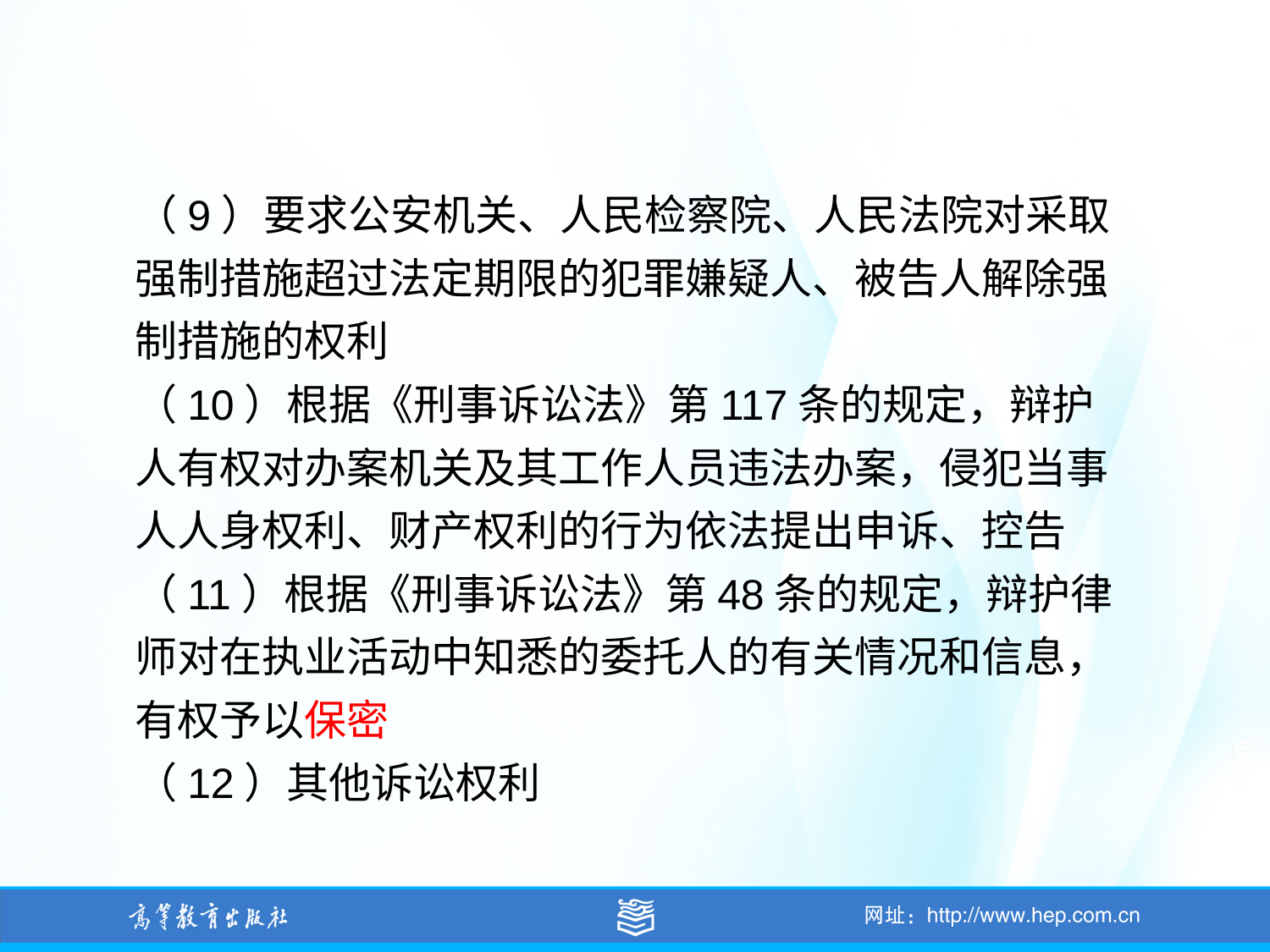

（9）要求公安机关、人民检察院、人民法院对采取强制措施超过法定期限的犯罪嫌疑人、被告人解除强制措施的权利
（10）根据《刑事诉讼法》第117条的规定，辩护人有权对办案机关及其工作人员违法办案，侵犯当事人人身权利、财产权利的行为依法提出申诉、控告
（11）根据《刑事诉讼法》第48条的规定，辩护律师对在执业活动中知悉的委托人的有关情况和信息，有权予以保密
（12）其他诉讼权利